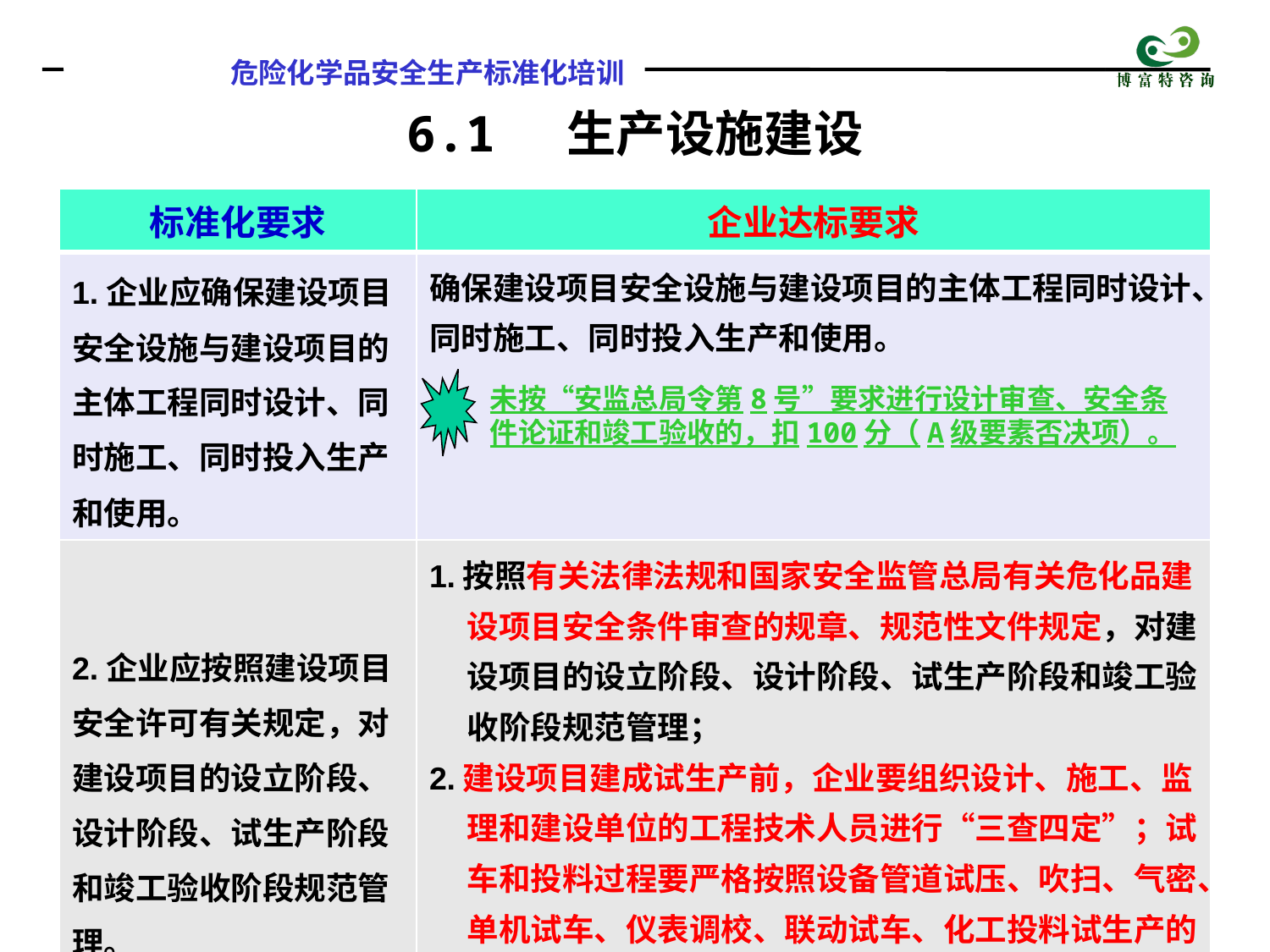

6.1  生产设施建设
| 标准化要求 | 企业达标要求 |
| --- | --- |
| 1.企业应确保建设项目安全设施与建设项目的主体工程同时设计、同时施工、同时投入生产和使用。 | 确保建设项目安全设施与建设项目的主体工程同时设计、同时施工、同时投入生产和使用。 |
| 2.企业应按照建设项目安全许可有关规定，对建设项目的设立阶段、设计阶段、试生产阶段和竣工验收阶段规范管理。 | 1.按照有关法律法规和国家安全监管总局有关危化品建设项目安全条件审查的规章、规范性文件规定，对建设项目的设立阶段、设计阶段、试生产阶段和竣工验收阶段规范管理； 2.建设项目建成试生产前，企业要组织设计、施工、监理和建设单位的工程技术人员进行“三查四定”；试车和投料过程要严格按照设备管道试压、吹扫、气密、单机试车、仪表调校、联动试车、化工投料试生产的程序进行； 3.编制试生产前安全检查报告。 |

未按“安监总局令第8号”要求进行设计审查、安全条件论证和竣工验收的，扣100分（A级要素否决项）。